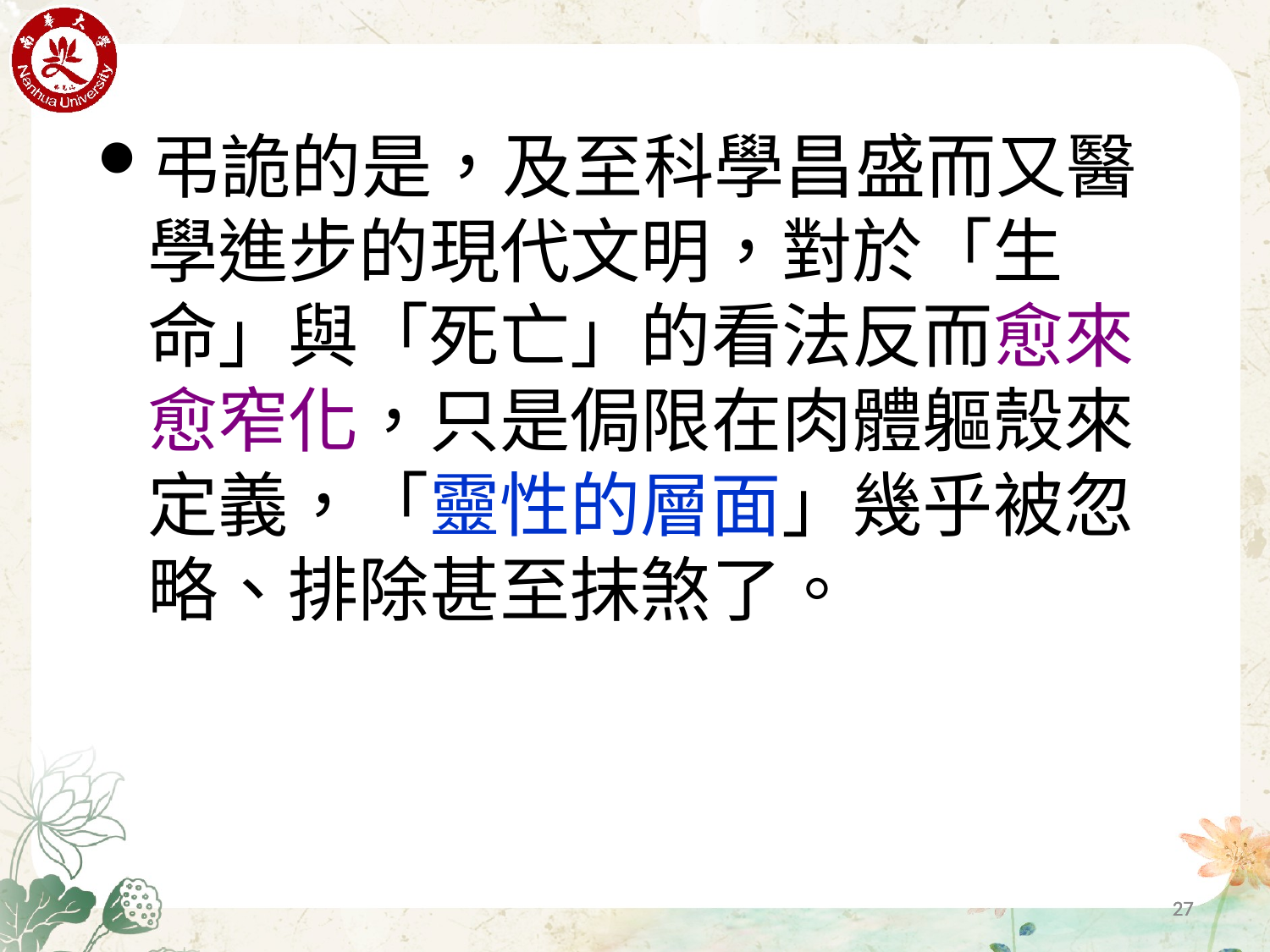

弔詭的是，及至科學昌盛而又醫學進步的現代文明，對於「生命」與「死亡」的看法反而愈來愈窄化，只是侷限在肉體軀殼來定義，「靈性的層面」幾乎被忽略、排除甚至抹煞了。
27
27
27